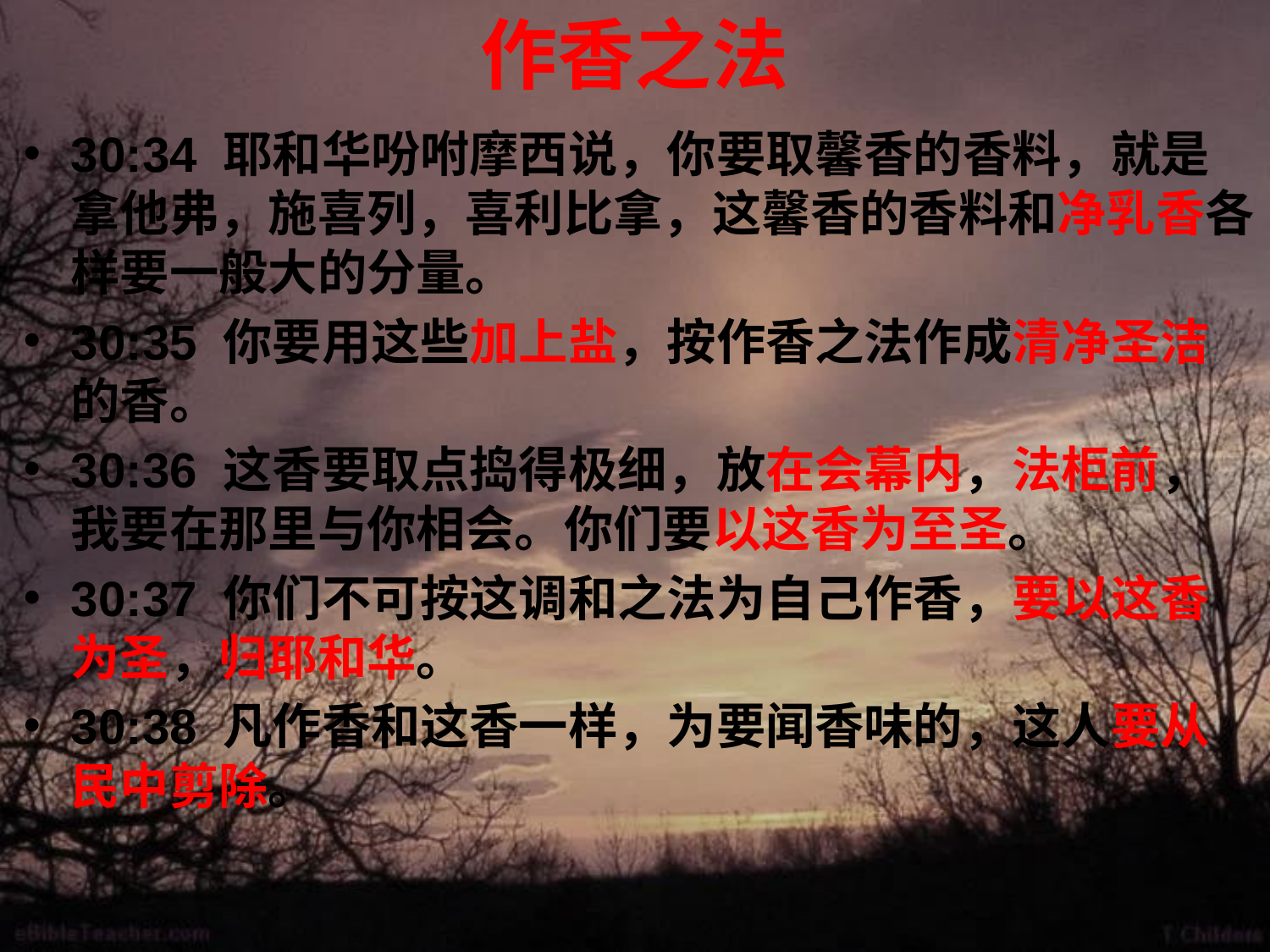

# 作香之法
30:34 耶和华吩咐摩西说，你要取馨香的香料，就是拿他弗，施喜列，喜利比拿，这馨香的香料和净乳香各样要一般大的分量。
30:35 你要用这些加上盐，按作香之法作成清净圣洁的香。
30:36 这香要取点捣得极细，放在会幕内，法柜前，我要在那里与你相会。你们要以这香为至圣。
30:37 你们不可按这调和之法为自己作香，要以这香为圣，归耶和华。
30:38 凡作香和这香一样，为要闻香味的，这人要从民中剪除。